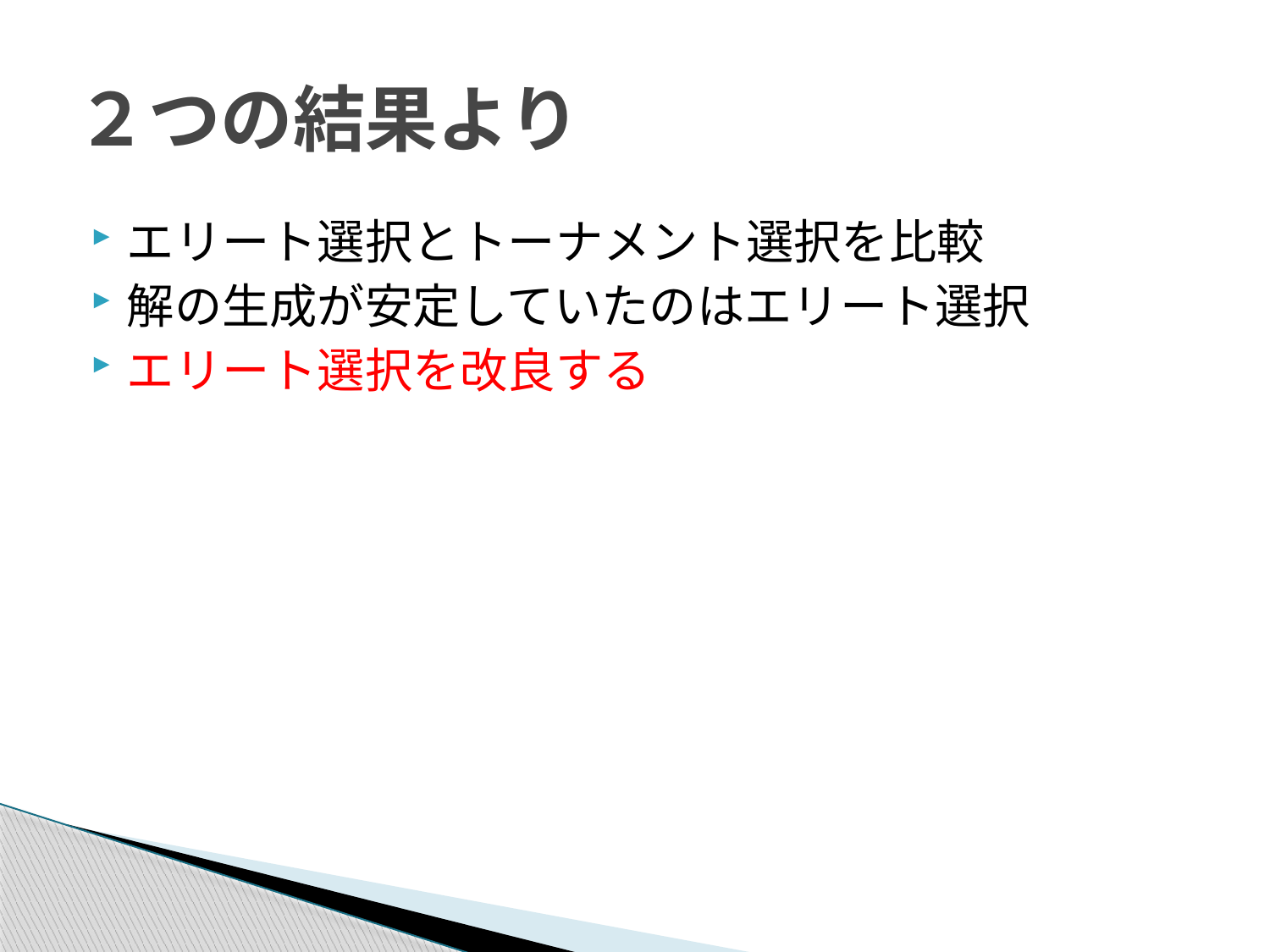

# ２つの結果より
エリート選択とトーナメント選択を比較
解の生成が安定していたのはエリート選択
エリート選択を改良する